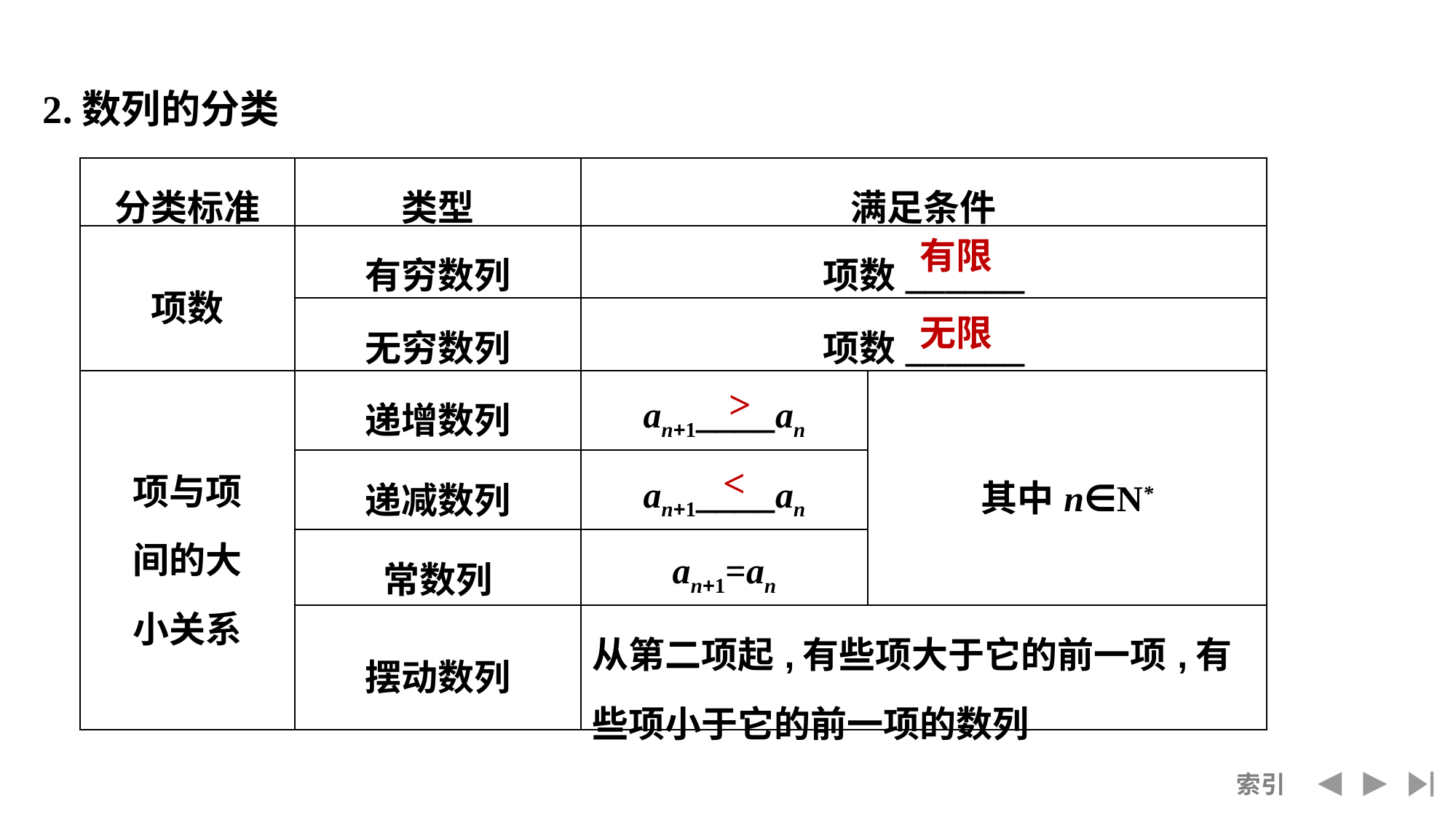

2.数列的分类
| 分类标准 | 类型 | 满足条件 |  |
| --- | --- | --- | --- |
| 项数 | 有穷数列 | 项数\_\_\_\_\_\_ |  |
|  | 无穷数列 | 项数\_\_\_\_\_\_ |  |
| 项与项 间的大 小关系 | 递增数列 | an+1\_\_\_\_an | 其中n∈N\* |
|  | 递减数列 | an+1\_\_\_\_an |  |
|  | 常数列 | an+1=an |  |
|  | 摆动数列 | 从第二项起,有些项大于它的前一项,有些项小于它的前一项的数列 |  |
有限
无限
>
<